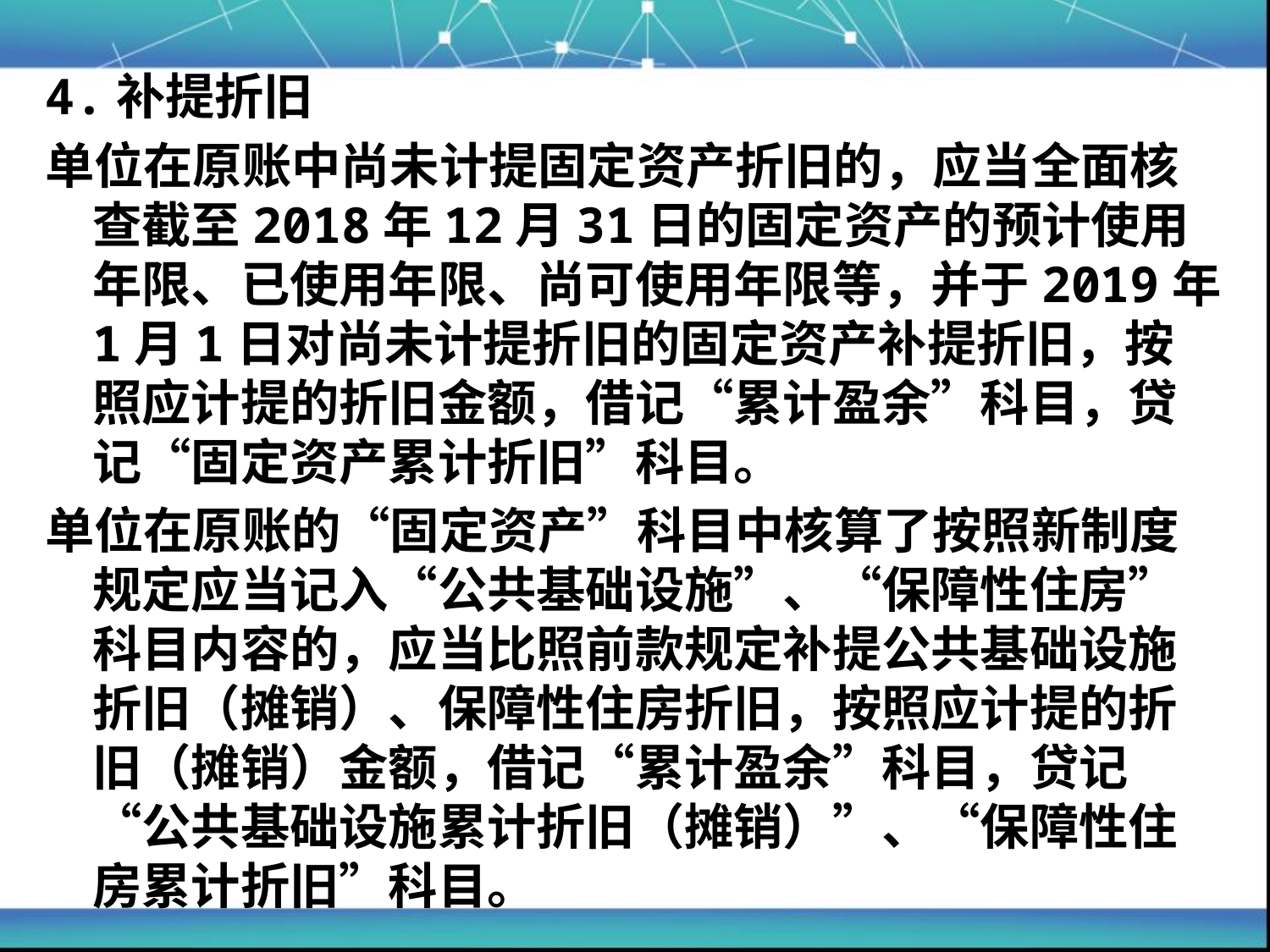

4.补提折旧
单位在原账中尚未计提固定资产折旧的，应当全面核查截至2018年12月31日的固定资产的预计使用年限、已使用年限、尚可使用年限等，并于2019年1月1日对尚未计提折旧的固定资产补提折旧，按照应计提的折旧金额，借记“累计盈余”科目，贷记“固定资产累计折旧”科目。
单位在原账的“固定资产”科目中核算了按照新制度规定应当记入“公共基础设施”、“保障性住房”科目内容的，应当比照前款规定补提公共基础设施折旧（摊销）、保障性住房折旧，按照应计提的折旧（摊销）金额，借记“累计盈余”科目，贷记“公共基础设施累计折旧（摊销）”、“保障性住房累计折旧”科目。